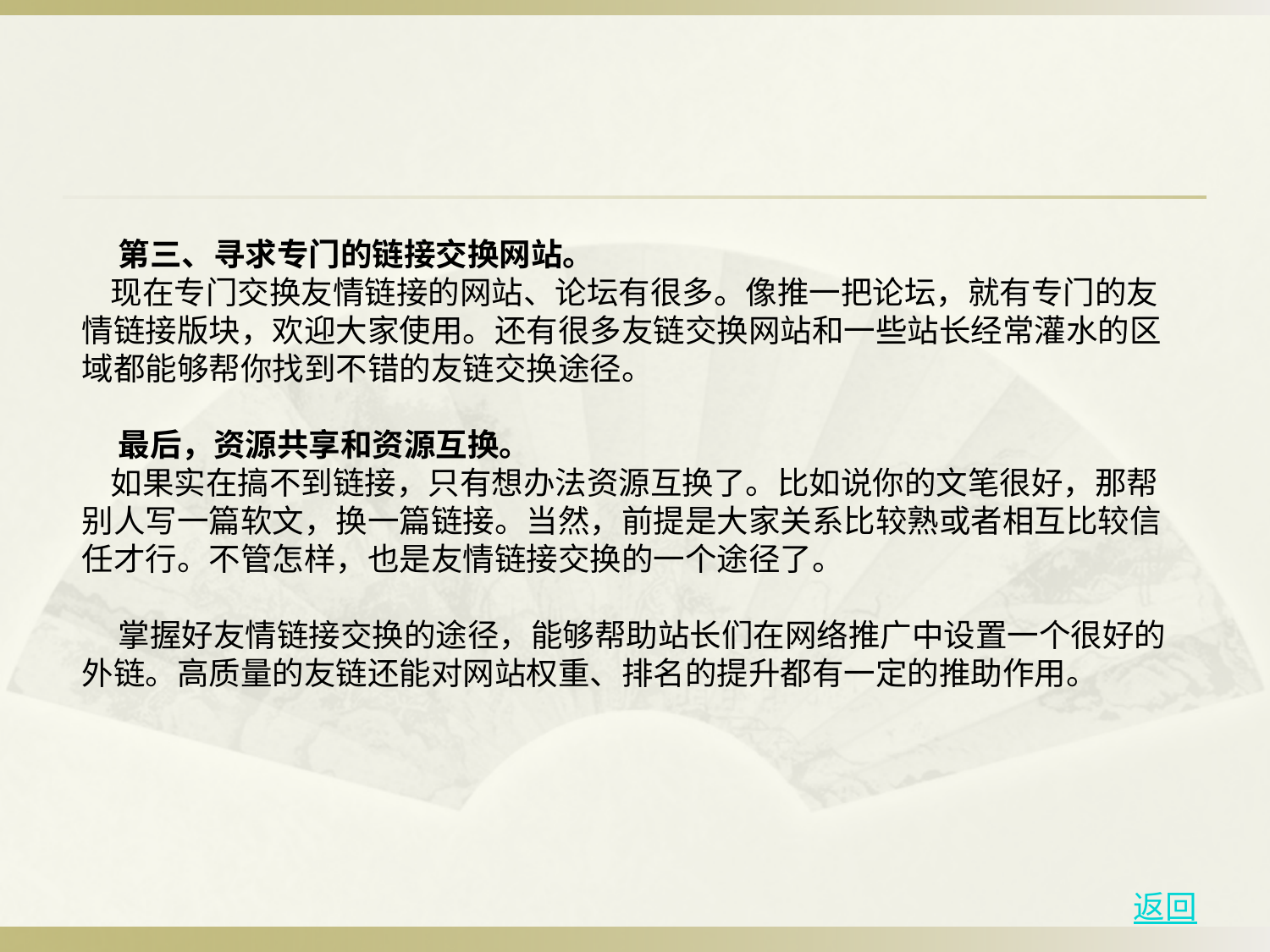

第三、寻求专门的链接交换网站。
    现在专门交换友情链接的网站、论坛有很多。像推一把论坛，就有专门的友情链接版块，欢迎大家使用。还有很多友链交换网站和一些站长经常灌水的区域都能够帮你找到不错的友链交换途径。
    最后，资源共享和资源互换。
    如果实在搞不到链接，只有想办法资源互换了。比如说你的文笔很好，那帮别人写一篇软文，换一篇链接。当然，前提是大家关系比较熟或者相互比较信任才行。不管怎样，也是友情链接交换的一个途径了。

    掌握好友情链接交换的途径，能够帮助站长们在网络推广中设置一个很好的外链。高质量的友链还能对网站权重、排名的提升都有一定的推助作用。
返回